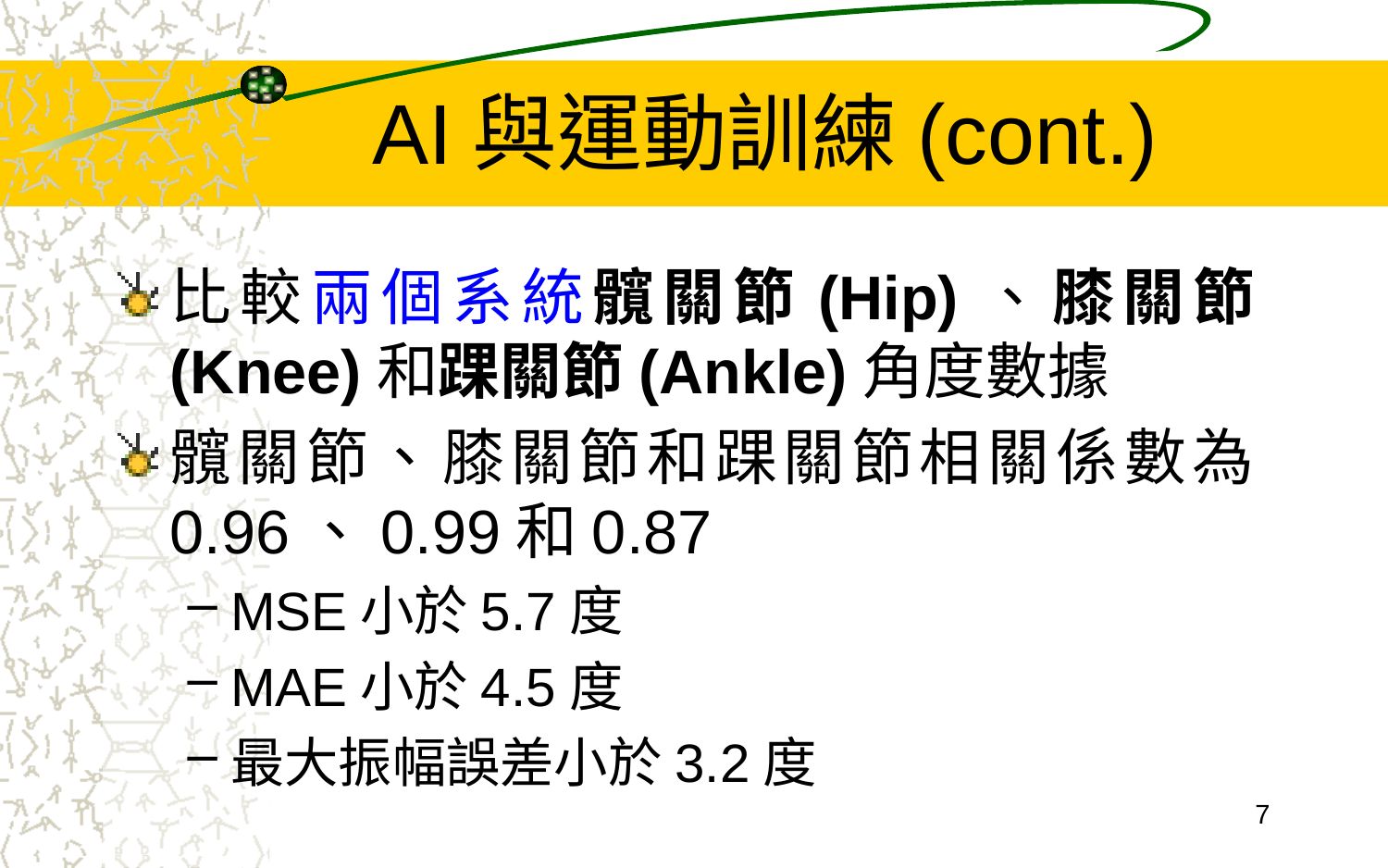

# AI與運動訓練(cont.)
比較兩個系統髖關節(Hip)、膝關節(Knee)和踝關節(Ankle)角度數據
髖關節、膝關節和踝關節相關係數為0.96、0.99和0.87
MSE小於5.7度
MAE小於4.5度
最大振幅誤差小於3.2度
7